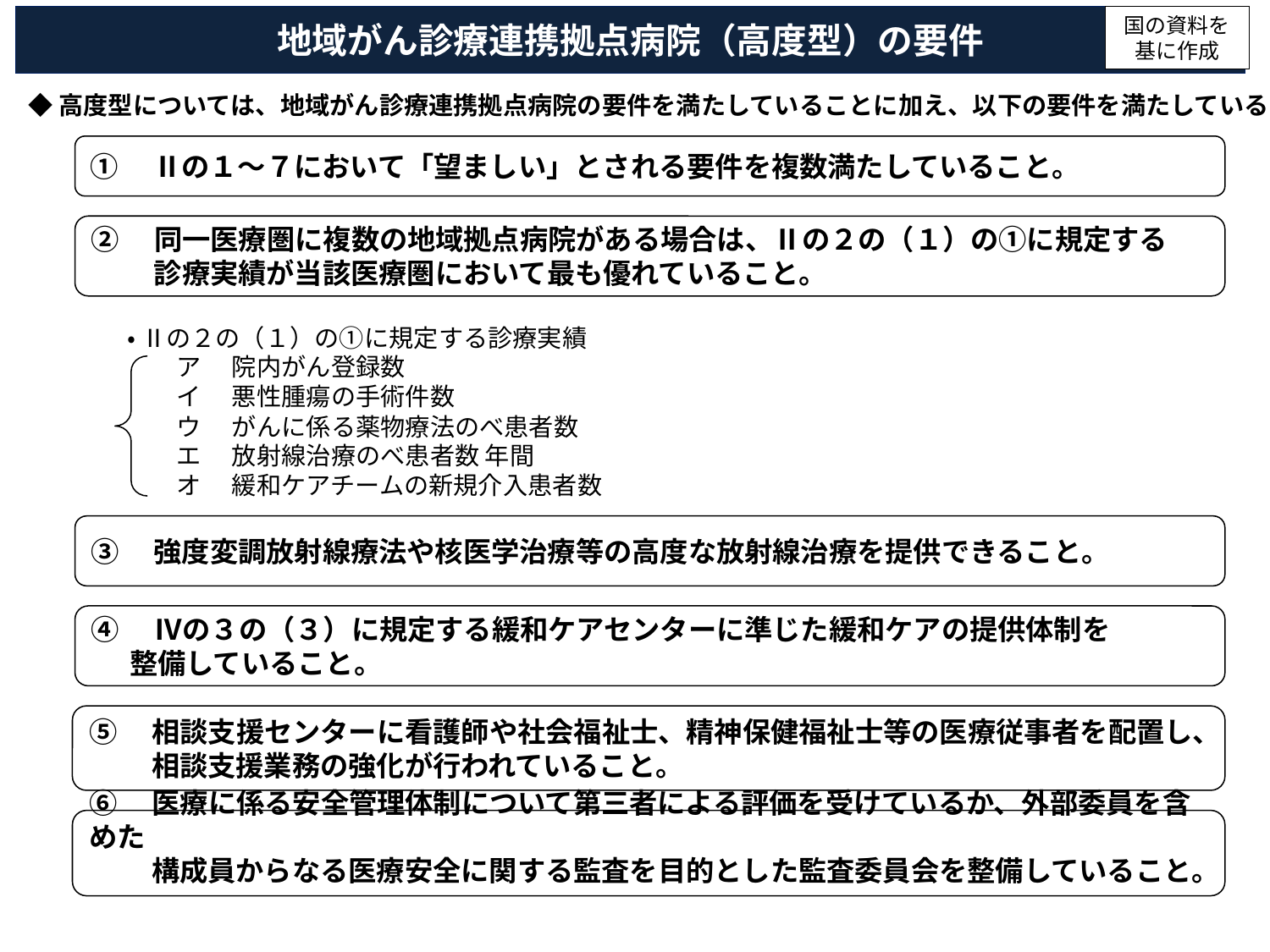

地域がん診療連携拠点病院（高度型）の要件
国の資料を
基に作成
◆高度型については、地域がん診療連携拠点病院の要件を満たしていることに加え、以下の要件を満たしていること。
①　Ⅱの１～７において「望ましい」とされる要件を複数満たしていること。
②　同一医療圏に複数の地域拠点病院がある場合は、Ⅱの２の（１）の①に規定する
　　 診療実績が当該医療圏において最も優れていること。
・ Ⅱの２の（１）の①に規定する診療実績
　　ア　 院内がん登録数
　　イ　 悪性腫瘍の手術件数
　　ウ　 がんに係る薬物療法のべ患者数
　　エ　 放射線治療のべ患者数 年間
　　オ　 緩和ケアチームの新規介入患者数

③　強度変調放射線療法や核医学治療等の高度な放射線治療を提供できること。
④　Ⅳの３の（３）に規定する緩和ケアセンターに準じた緩和ケアの提供体制を
     整備していること。
⑤　相談支援センターに看護師や社会福祉士、精神保健福祉士等の医療従事者を配置し、
　　 相談支援業務の強化が行われていること。
⑥　医療に係る安全管理体制について第三者による評価を受けているか、外部委員を含めた
　　 構成員からなる医療安全に関する監査を目的とした監査委員会を整備していること。